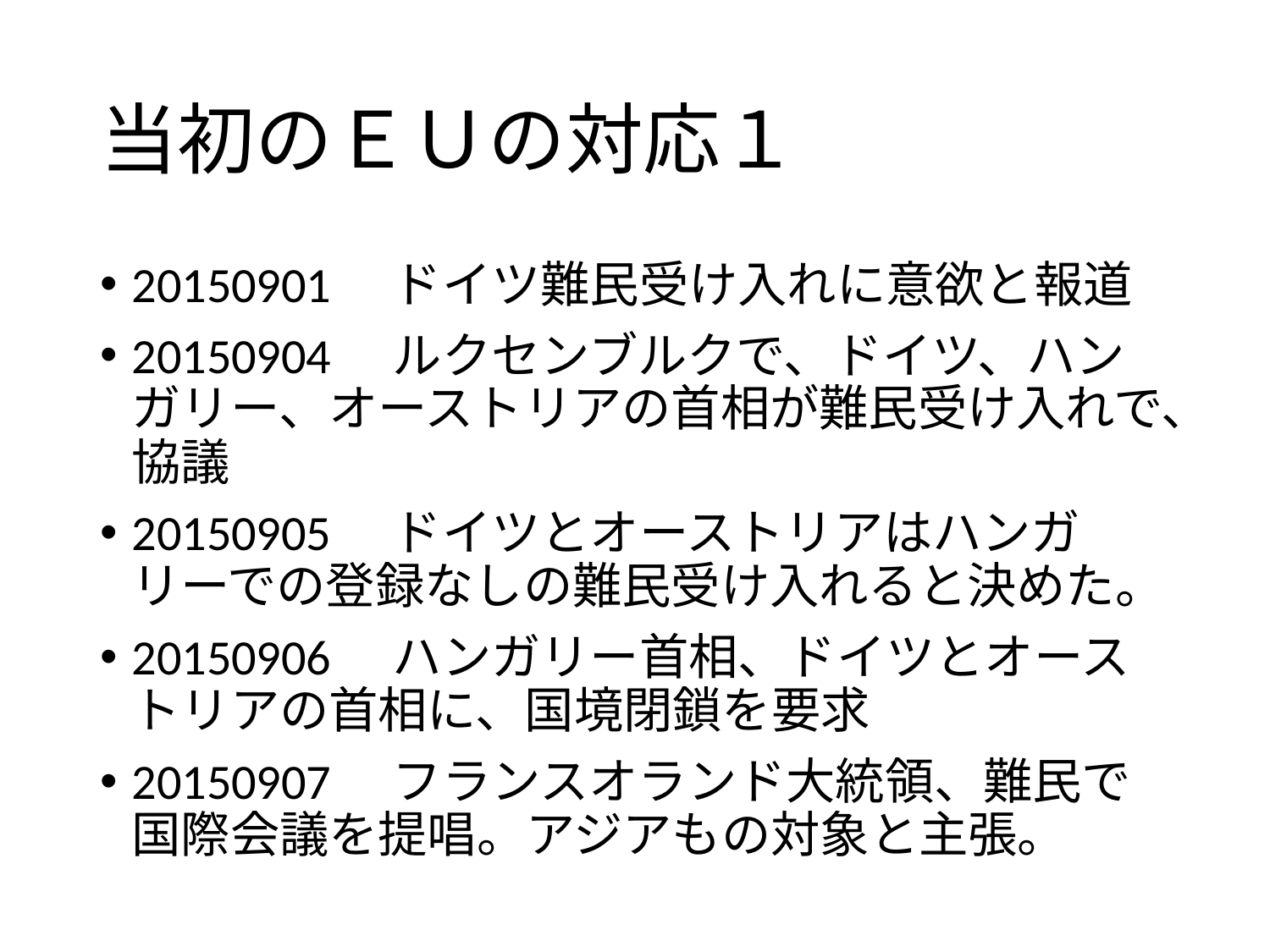

# 当初のＥＵの対応１
20150901　ドイツ難民受け入れに意欲と報道
20150904　ルクセンブルクで、ドイツ、ハンガリー、オーストリアの首相が難民受け入れで、協議
20150905　ドイツとオーストリアはハンガリーでの登録なしの難民受け入れると決めた。
20150906　ハンガリー首相、ドイツとオーストリアの首相に、国境閉鎖を要求
20150907　フランスオランド大統領、難民で国際会議を提唱。アジアもの対象と主張。